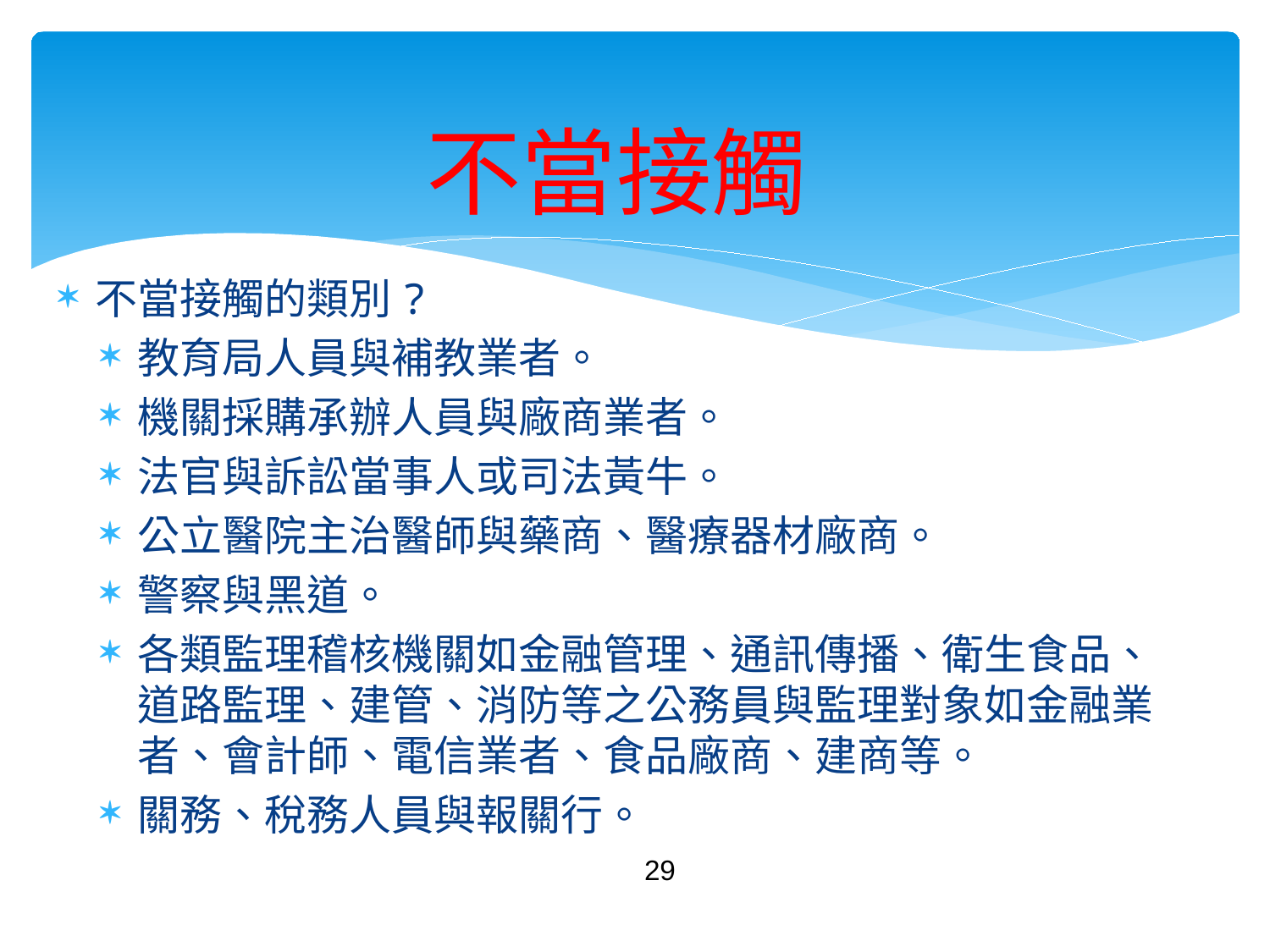

# 不當接觸
不當接觸的類別?
教育局人員與補教業者。
機關採購承辦人員與廠商業者。
法官與訴訟當事人或司法黃牛。
公立醫院主治醫師與藥商、醫療器材廠商。
警察與黑道。
各類監理稽核機關如金融管理、通訊傳播、衛生食品、道路監理、建管、消防等之公務員與監理對象如金融業者、會計師、電信業者、食品廠商、建商等。
關務、稅務人員與報關行。

29